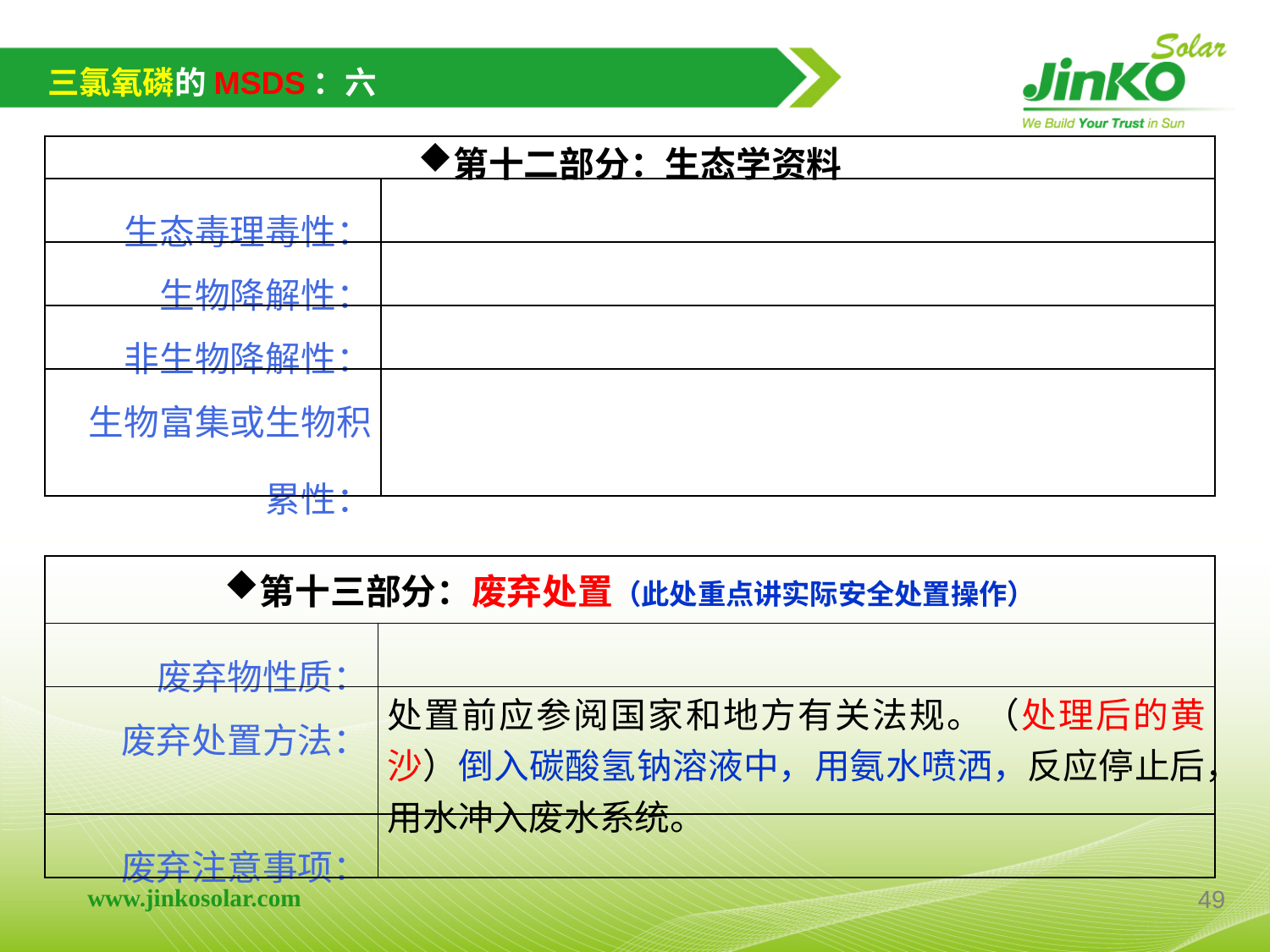

三氯氧磷的MSDS：六
| 第十二部分：生态学资料 |  |
| --- | --- |
| 生态毒理毒性： |  |
| 生物降解性： |  |
| 非生物降解性： |  |
| 生物富集或生物积累性： |  |
| 第十三部分：废弃处置（此处重点讲实际安全处置操作） |  |
| --- | --- |
| 废弃物性质： |  |
| 废弃处置方法： | 处置前应参阅国家和地方有关法规。（处理后的黄沙）倒入碳酸氢钠溶液中，用氨水喷洒，反应停止后，用水冲入废水系统。 |
| 废弃注意事项： |  |